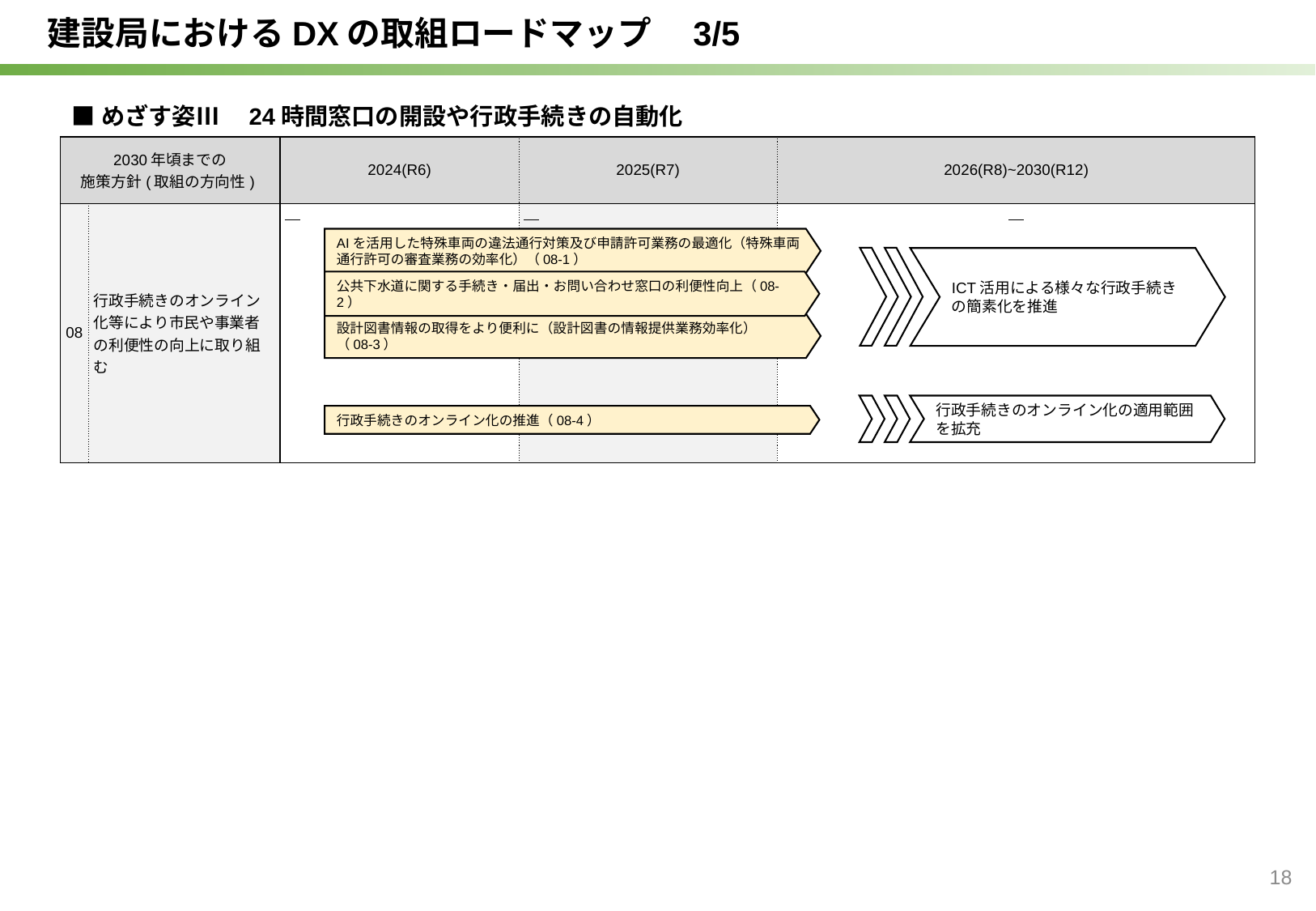

建設局におけるDXの取組ロードマップ　3/5
■めざす姿Ⅲ　24時間窓口の開設や行政手続きの自動化
| 2030年頃までの 施策方針(取組の方向性) |  | 2024(R6) | 2025(R7) | 2026(R8)~2030(R12) |
| --- | --- | --- | --- | --- |
| 08 | 行政手続きのオンライン化等により市民や事業者の利便性の向上に取り組む |  |  |  |
AIを活用した特殊車両の違法通行対策及び申請許可業務の最適化（特殊車両通行許可の審査業務の効率化）（08-1）

ICT活用による様々な行政手続きの簡素化を推進
公共下水道に関する手続き・届出・お問い合わせ窓口の利便性向上（08-2）
設計図書情報の取得をより便利に（設計図書の情報提供業務効率化）
（08-3）

行政手続きのオンライン化の適用範囲を拡充
行政手続きのオンライン化の推進（08-4）
18